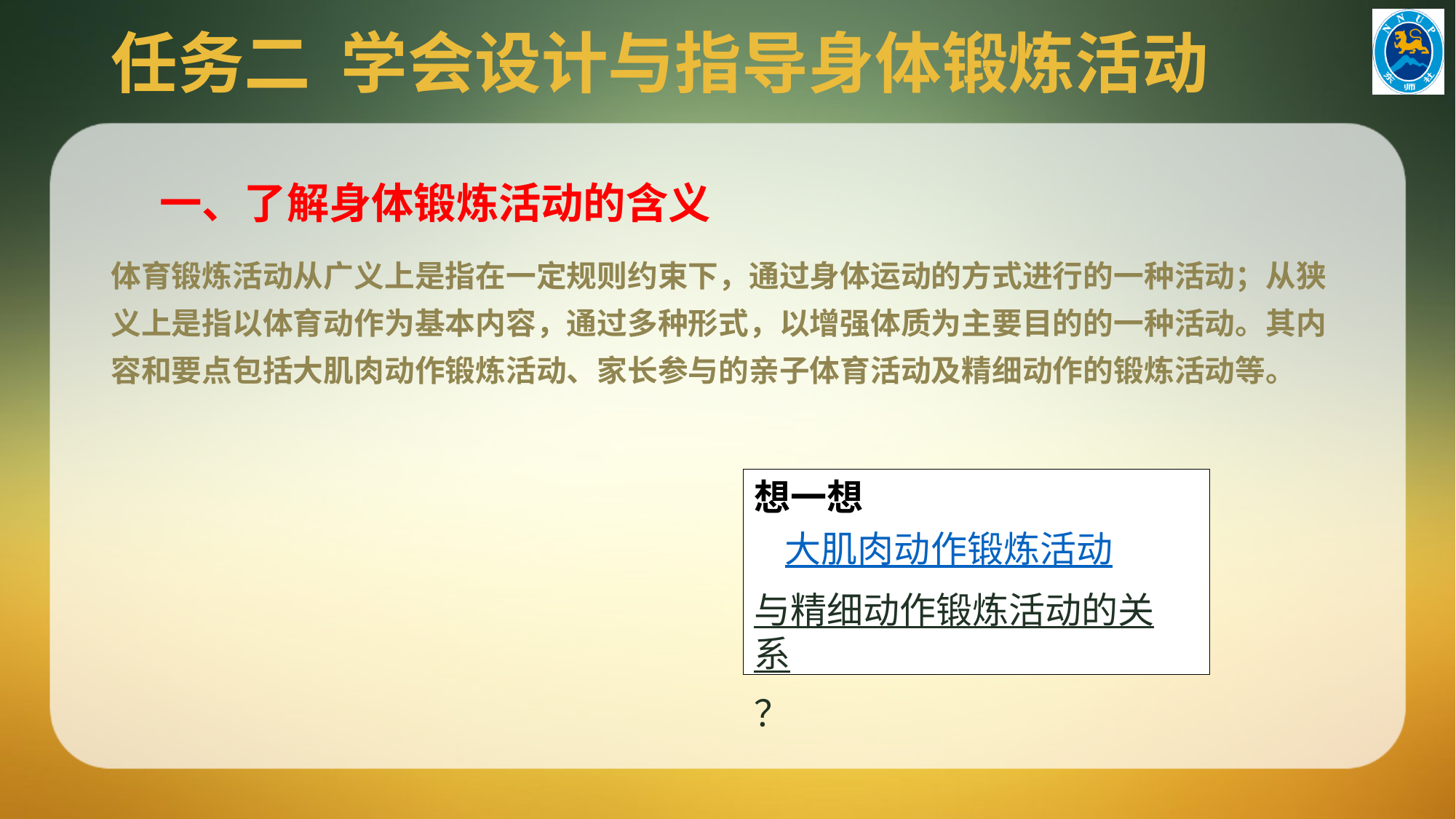

# 任务二  学会设计与指导身体锻炼活动
    一、了解身体锻炼活动的含义
体育锻炼活动从广义上是指在一定规则约束下，通过身体运动的方式进行的一种活动；从狭义上是指以体育动作为基本内容，通过多种形式，以增强体质为主要目的的一种活动。其内容和要点包括大肌肉动作锻炼活动、家长参与的亲子体育活动及精细动作的锻炼活动等。
想一想
大肌肉动作锻炼活动与精细动作锻炼活动的关系？